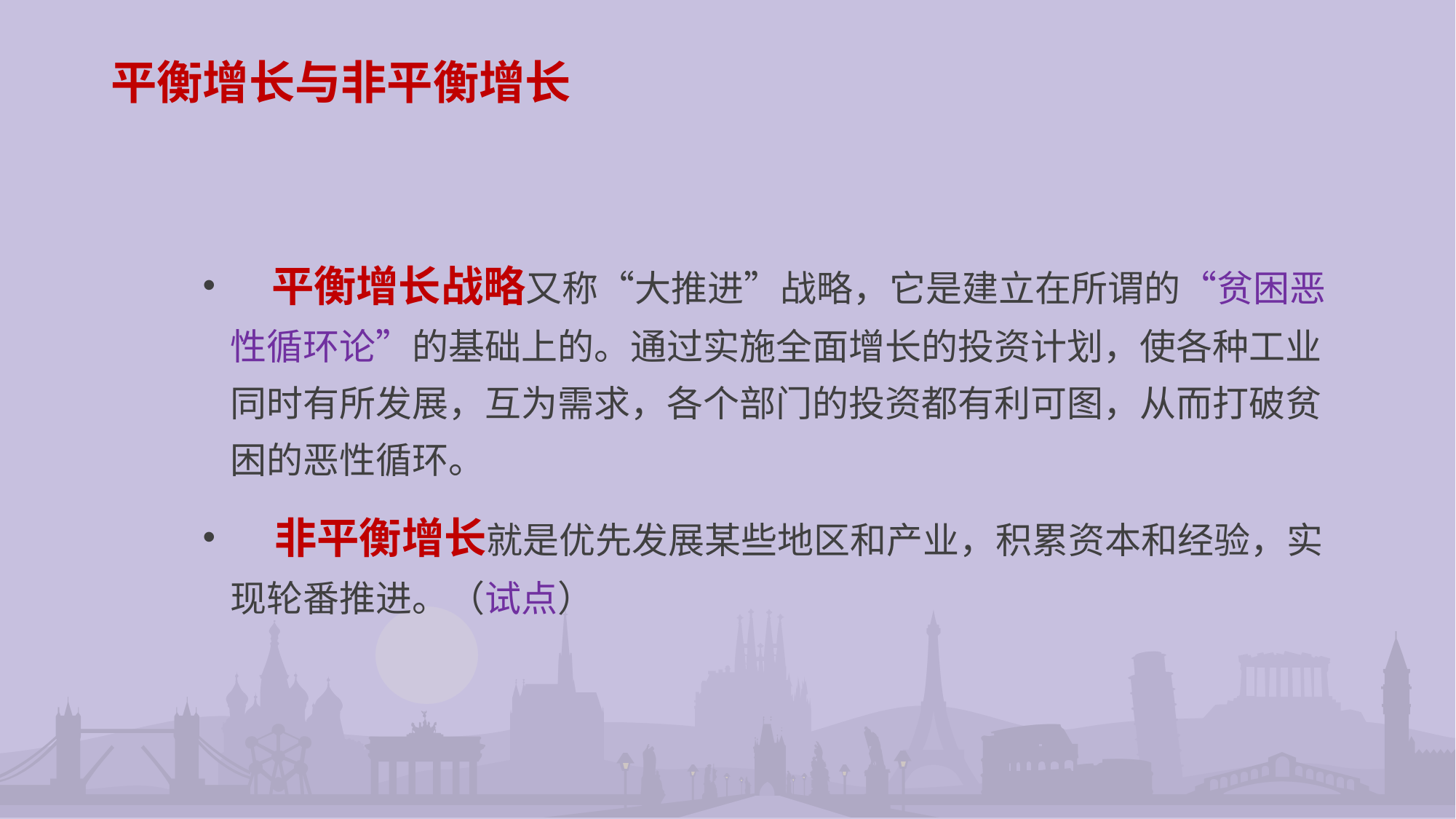

# 平衡增长与非平衡增长
    平衡增长战略又称“大推进”战略，它是建立在所谓的“贫困恶性循环论”的基础上的。通过实施全面增长的投资计划，使各种工业同时有所发展，互为需求，各个部门的投资都有利可图，从而打破贫困的恶性循环。
    非平衡增长就是优先发展某些地区和产业，积累资本和经验，实现轮番推进。（试点）